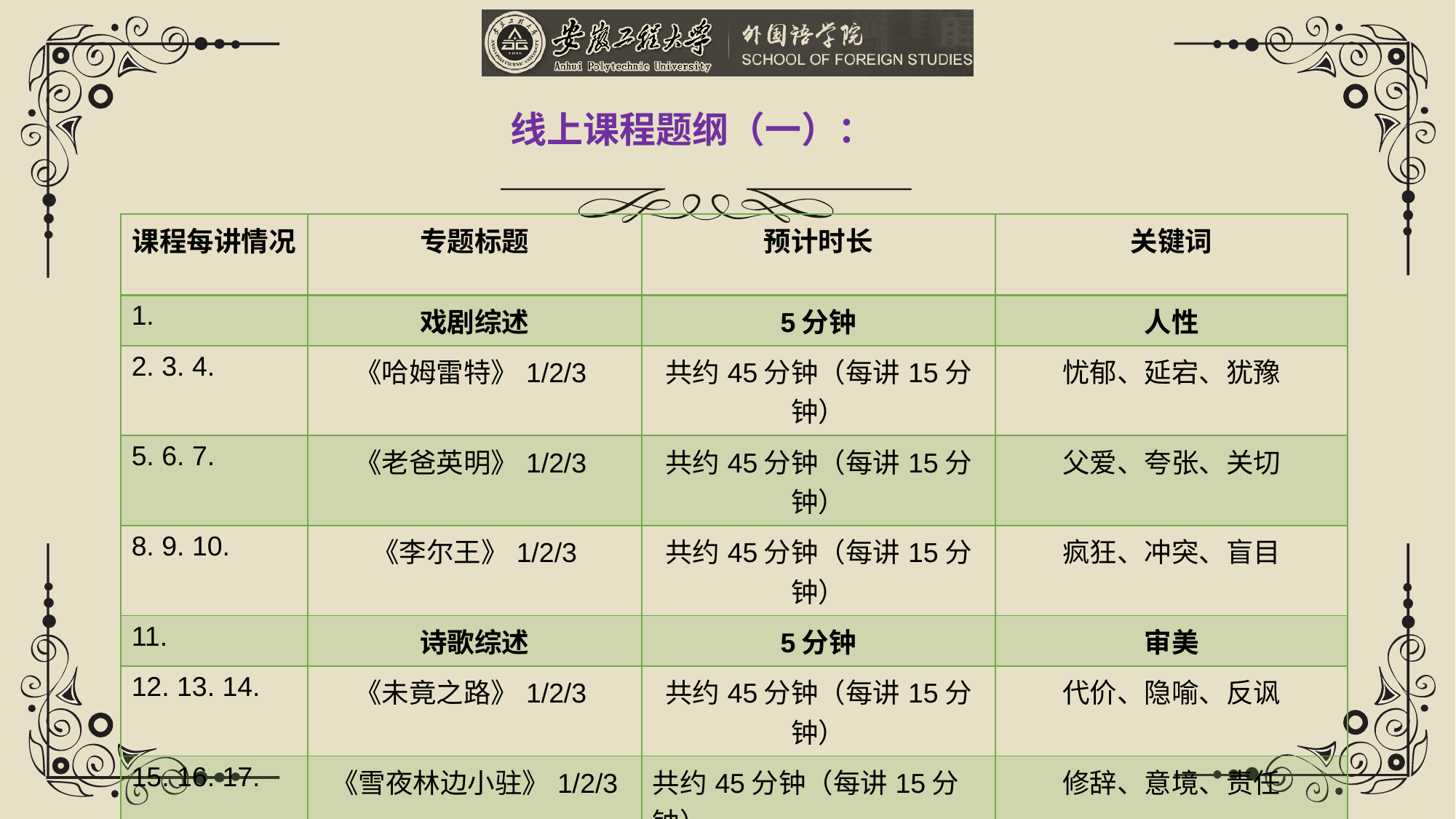

线上课程题纲（一）：
| 课程每讲情况 | 专题标题 | 预计时长 | 关键词 |
| --- | --- | --- | --- |
| 1. | 戏剧综述 | 5分钟 | 人性 |
| 2. 3. 4. | 《哈姆雷特》1/2/3 | 共约45分钟（每讲15分钟） | 忧郁、延宕、犹豫 |
| 5. 6. 7. | 《老爸英明》1/2/3 | 共约45分钟（每讲15分钟） | 父爱、夸张、关切 |
| 8. 9. 10. | 《李尔王》1/2/3 | 共约45分钟（每讲15分钟） | 疯狂、冲突、盲目 |
| 11. | 诗歌综述 | 5分钟 | 审美 |
| 12. 13. 14. | 《未竟之路》1/2/3 | 共约45分钟（每讲15分钟） | 代价、隐喻、反讽 |
| 15. 16. 17. | 《雪夜林边小驻》1/2/3 | 共约45分钟（每讲15分钟） | 修辞、意境、责任 |
| 18. 19. 20. | 《我是无名之辈》1/2/3 | 共约45分钟（每讲15分钟） | 意象、对立、变形 |
|  |  |  |  |